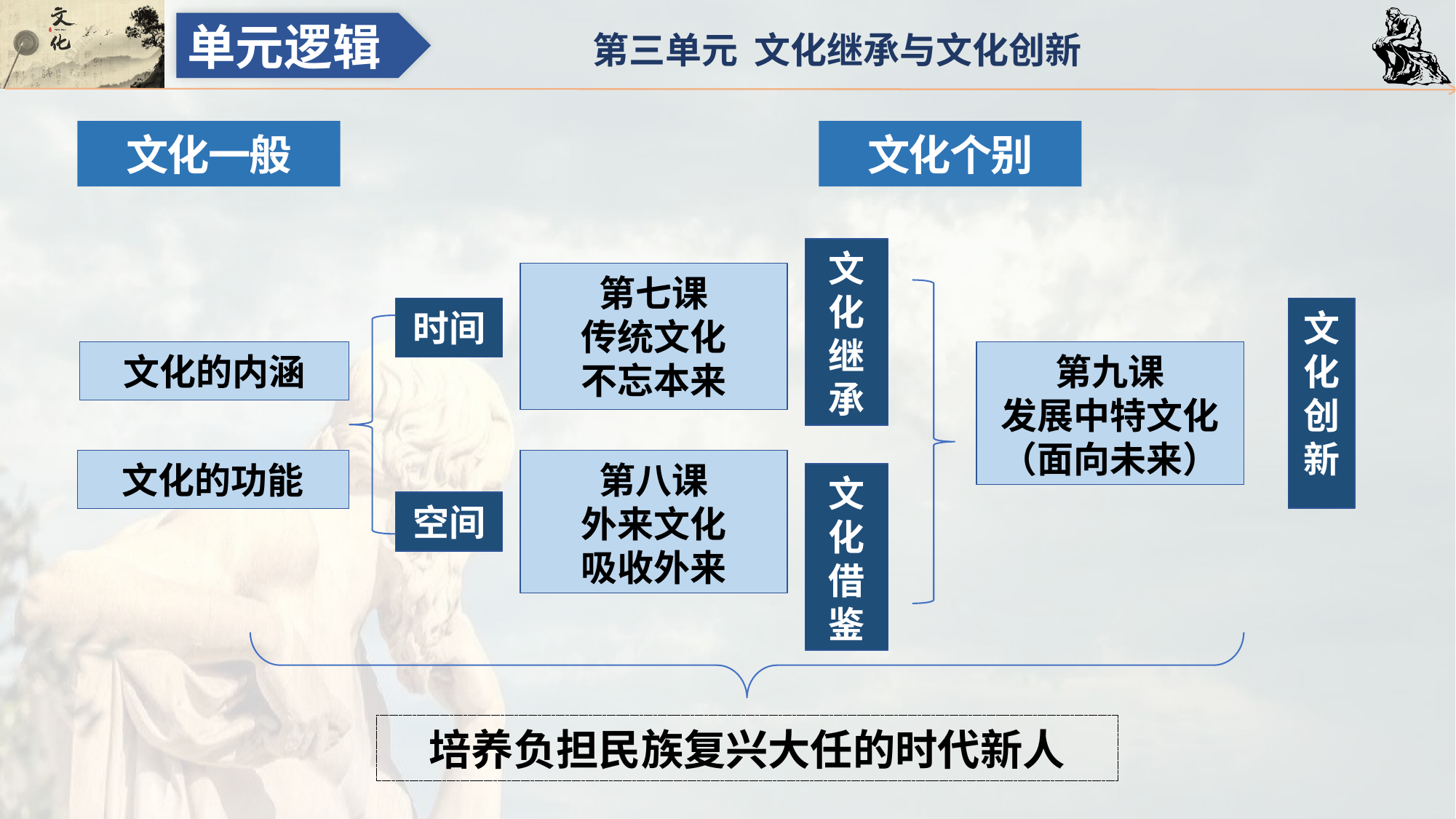

单元逻辑
第三单元  文化继承与文化创新
文化一般
文化个别

文化继承
第七课
传统文化
不忘本来

时间
文化创新

文化的内涵
第九课
发展中特文化
（面向未来）
文化的功能
第八课
外来文化
吸收外来
文化借鉴
空间
培养负担民族复兴大任的时代新人